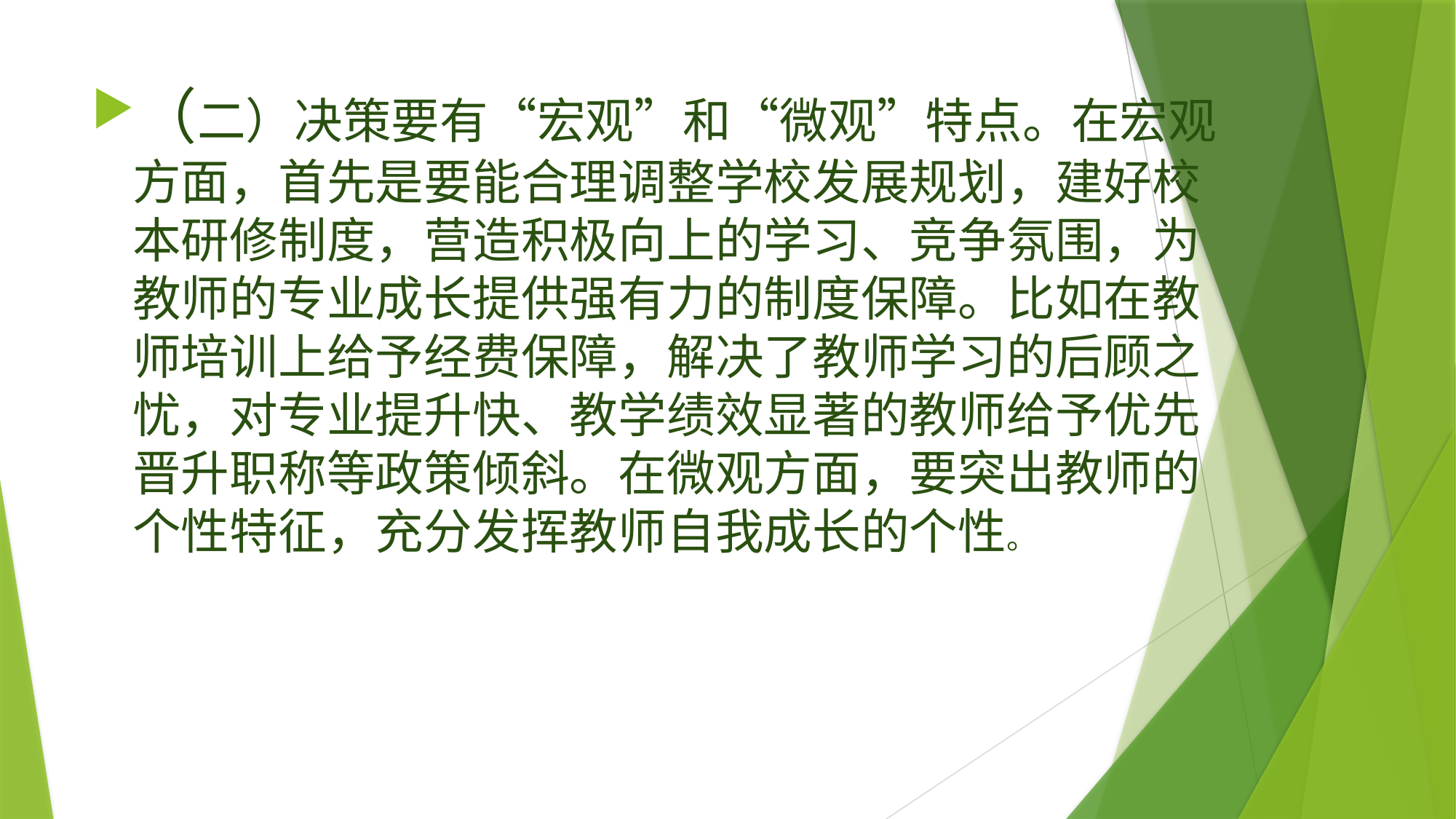

#
（二）决策要有“宏观”和“微观”特点。在宏观方面，首先是要能合理调整学校发展规划，建好校本研修制度，营造积极向上的学习、竞争氛围，为教师的专业成长提供强有力的制度保障。比如在教师培训上给予经费保障，解决了教师学习的后顾之忧，对专业提升快、教学绩效显著的教师给予优先晋升职称等政策倾斜。在微观方面，要突出教师的个性特征，充分发挥教师自我成长的个性。